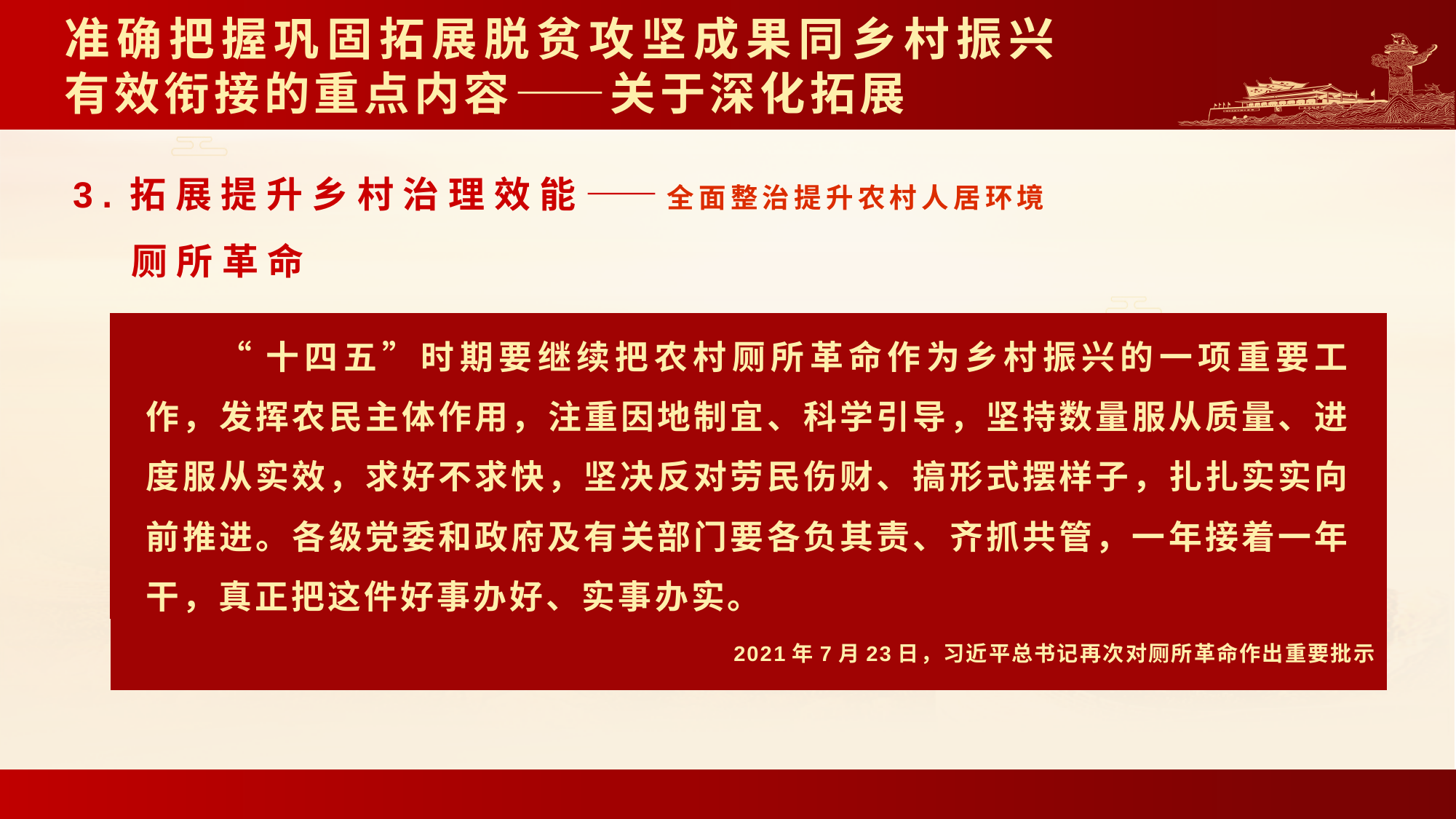

# 准确把握巩固拓展脱贫攻坚成果同乡村振兴有效衔接的重点内容——关于深化拓展
3.拓展提升乡村治理效能——全面整治提升农村人居环境
厕所革命
“十四五”时期要继续把农村厕所革命作为乡村振兴的一项重要工作，发挥农民主体作用，注重因地制宜、科学引导，坚持数量服从质量、进度服从实效，求好不求快，坚决反对劳民伤财、搞形式摆样子，扎扎实实向前推进。各级党委和政府及有关部门要各负其责、齐抓共管，一年接着一年干，真正把这件好事办好、实事办实。
2021年7月23日，习近平总书记再次对厕所革命作出重要批示